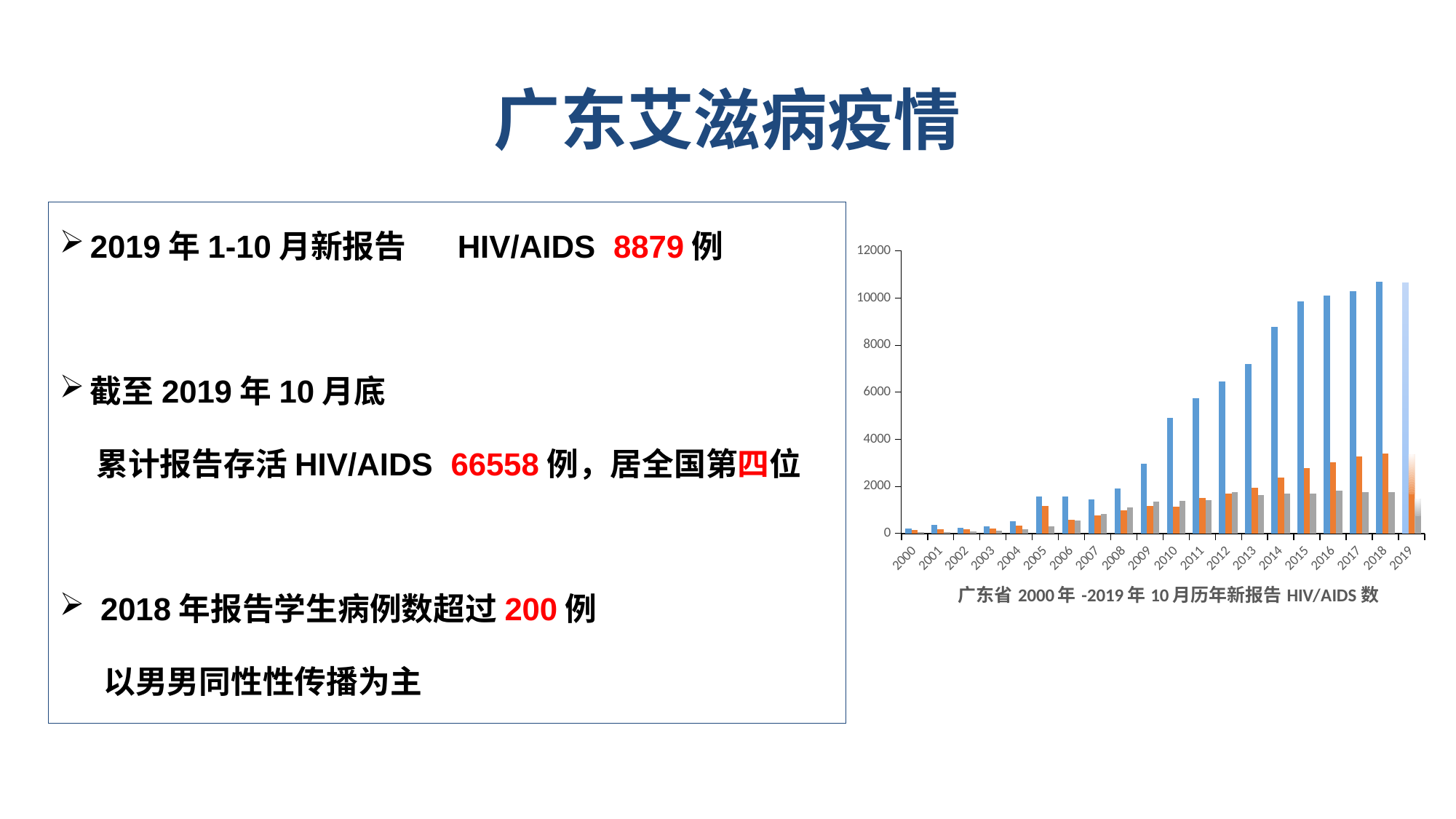

# 广东艾滋病疫情
2019年1-10月新报告      HIV/AIDS  8879例

截至2019年10月底
    累计报告存活HIV/AIDS  66558例，居全国第四位

2018年报告学生病例数超过200例
     以男男同性性传播为主

### Chart: 广东省2000年-2019年10月历年新报告HIV/AIDS数

| Category | HIV/AIDS | AIDS | 死亡 |
|---|---|---|---|
| 2000 | 210.0 | 137.0 | 45.0 |
| 2001 | 360.0 | 181.0 | 59.0 |
| 2002 | 240.0 | 177.0 | 85.0 |
| 2003 | 300.0 | 223.0 | 121.0 |
| 2004 | 524.0 | 340.0 | 192.0 |
| 2005 | 1574.0 | 1183.0 | 302.0 |
| 2006 | 1560.0 | 599.0 | 542.0 |
| 2007 | 1462.0 | 762.0 | 841.0 |
| 2008 | 1910.0 | 983.0 | 1100.0 |
| 2009 | 2962.0 | 1168.0 | 1346.0 |
| 2010 | 4921.0 | 1130.0 | 1391.0 |
| 2011 | 5761.0 | 1501.0 | 1412.0 |
| 2012 | 6454.0 | 1708.0 | 1765.0 |
| 2013 | 7193.0 | 1953.0 | 1623.0 |
| 2014 | 8791.0 | 2387.0 | 1694.0 |
| 2015 | 9850.0 | 2773.0 | 1708.0 |
| 2016 | 10116.0 | 3034.0 | 1831.0 |
| 2017 | 10309.0 | 3261.0 | 1766.0 |
| 2018 | 10709.0 | 3402.0 | 1759.0 |
| 2019 | 10654.8 | 3363.6 | 1476.0 |